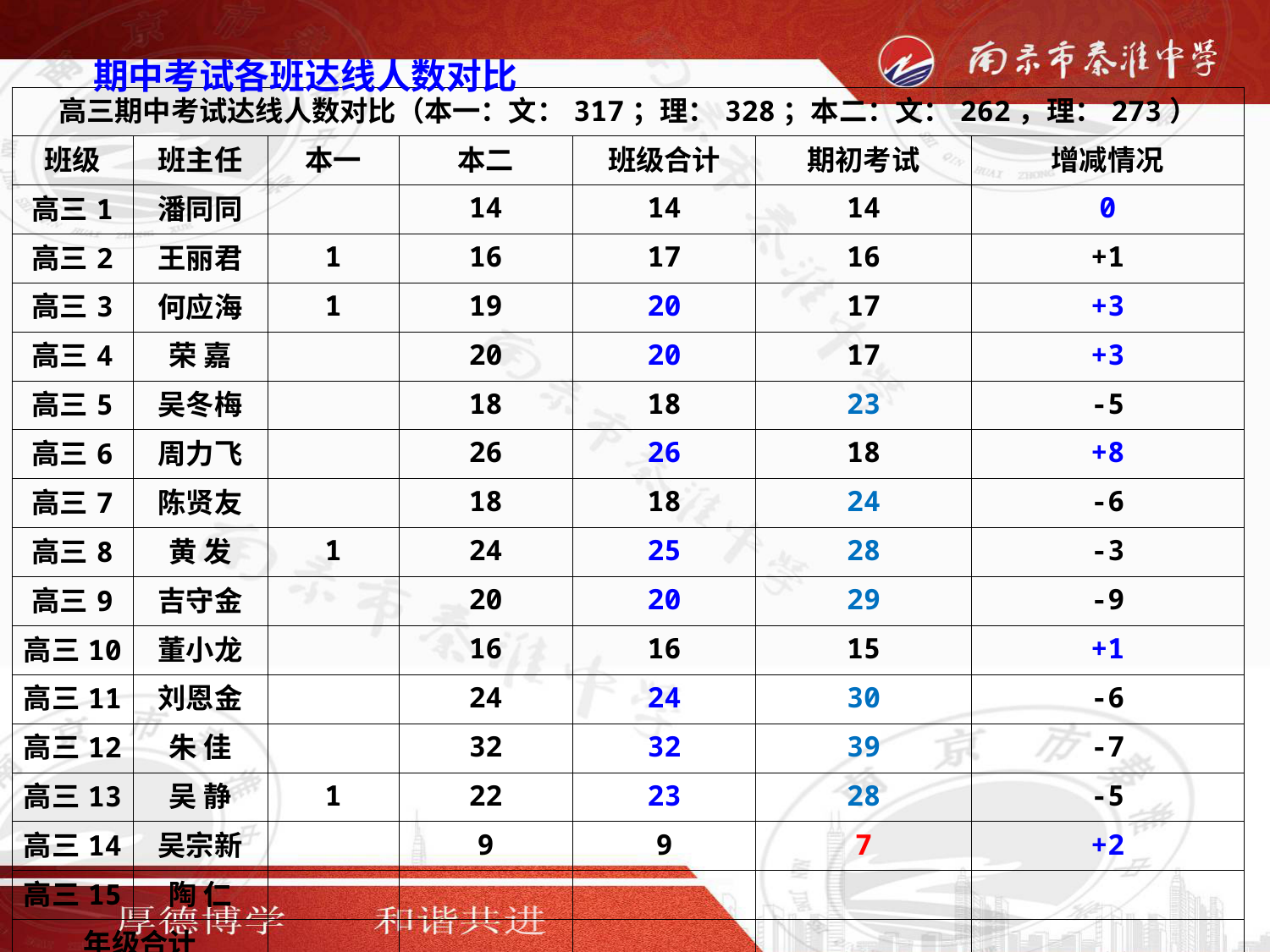

期中考试各班达线人数对比
| 高三期中考试达线人数对比（本一：文：317；理：328；本二：文：262，理：273） |  |  |  |  |  |  |
| --- | --- | --- | --- | --- | --- | --- |
| 班级 | 班主任 | 本一 | 本二 | 班级合计 | 期初考试 | 增减情况 |
| 高三1 | 潘同同 |  | 14 | 14 | 14 | 0 |
| 高三2 | 王丽君 | 1 | 16 | 17 | 16 | +1 |
| 高三3 | 何应海 | 1 | 19 | 20 | 17 | +3 |
| 高三4 | 荣 嘉 |  | 20 | 20 | 17 | +3 |
| 高三5 | 吴冬梅 |  | 18 | 18 | 23 | -5 |
| 高三6 | 周力飞 |  | 26 | 26 | 18 | +8 |
| 高三7 | 陈贤友 |  | 18 | 18 | 24 | -6 |
| 高三8 | 黄 发 | 1 | 24 | 25 | 28 | -3 |
| 高三9 | 吉守金 |  | 20 | 20 | 29 | -9 |
| 高三10 | 董小龙 |  | 16 | 16 | 15 | +1 |
| 高三11 | 刘恩金 |  | 24 | 24 | 30 | -6 |
| 高三12 | 朱 佳 |  | 32 | 32 | 39 | -7 |
| 高三13 | 吴 静 | 1 | 22 | 23 | 28 | -5 |
| 高三14 | 吴宗新 |  | 9 | 9 | 7 | +2 |
| 高三15 | 陶 仁 |  |  |  |  |  |
| 年级合计 (不计算选修） |  | 4 | 278 | 282 | 305 | -23 |